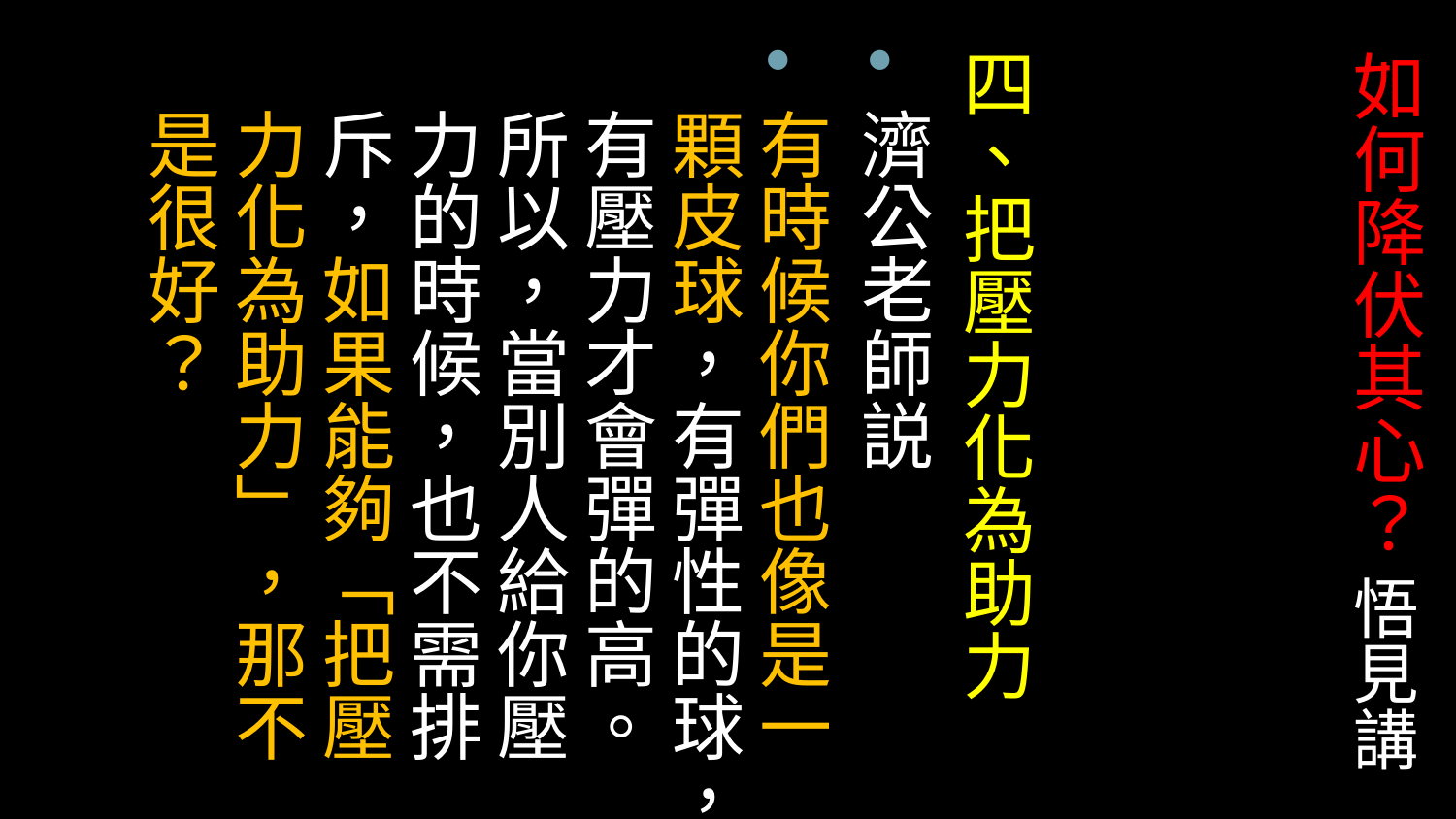

四、把壓力化為助力
濟公老師説
有時候你們也像是一顆皮球，有彈性的球，有壓力才會彈的高。所以，當別人給你壓力的時候，也不需排斥，如果能夠「把壓力化為助力」，那不是很好？

# 如何降伏其心？ 悟見講